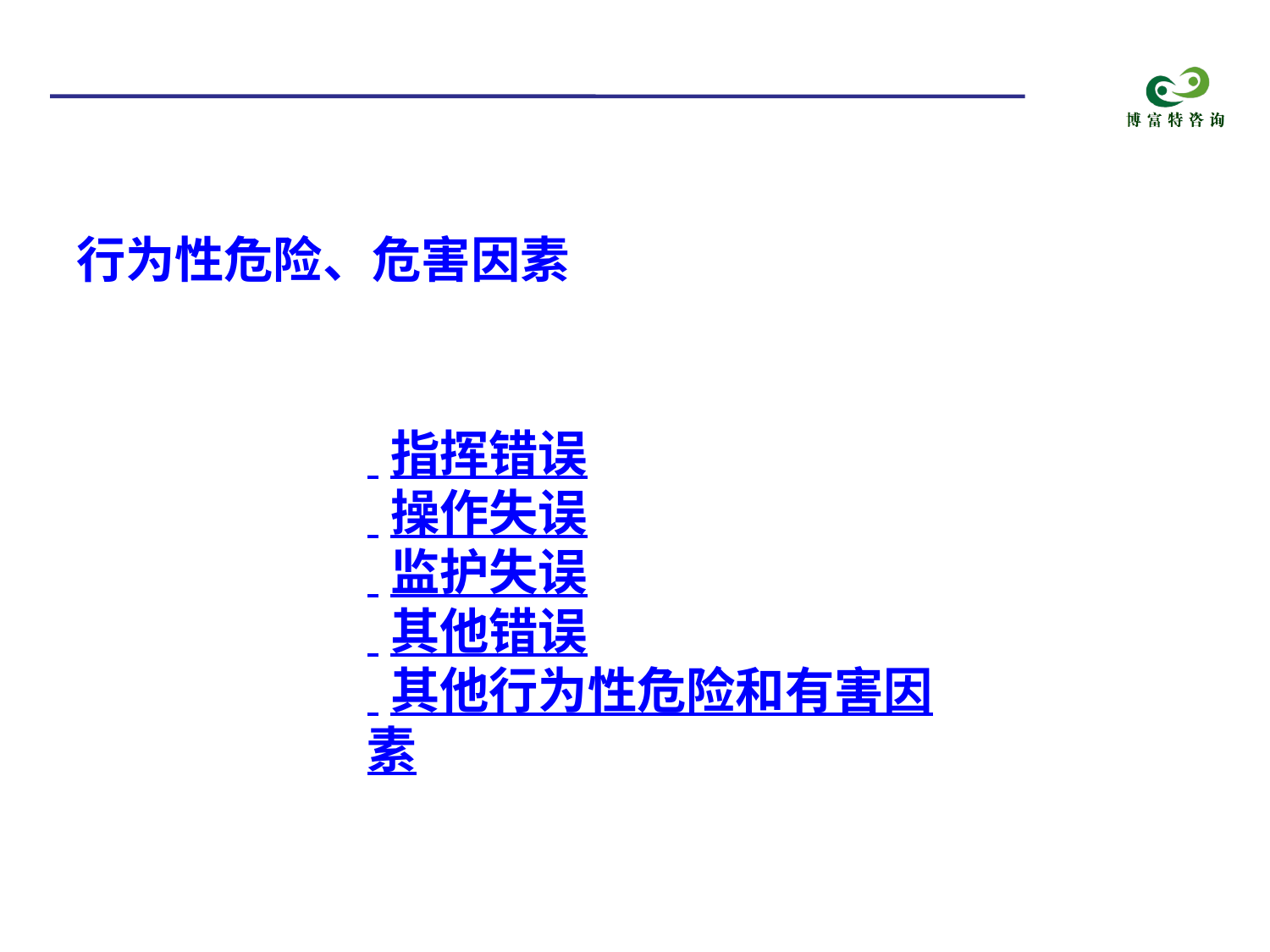

行为性危险、危害因素
 指挥错误
 操作失误
 监护失误
 其他错误
 其他行为性危险和有害因素